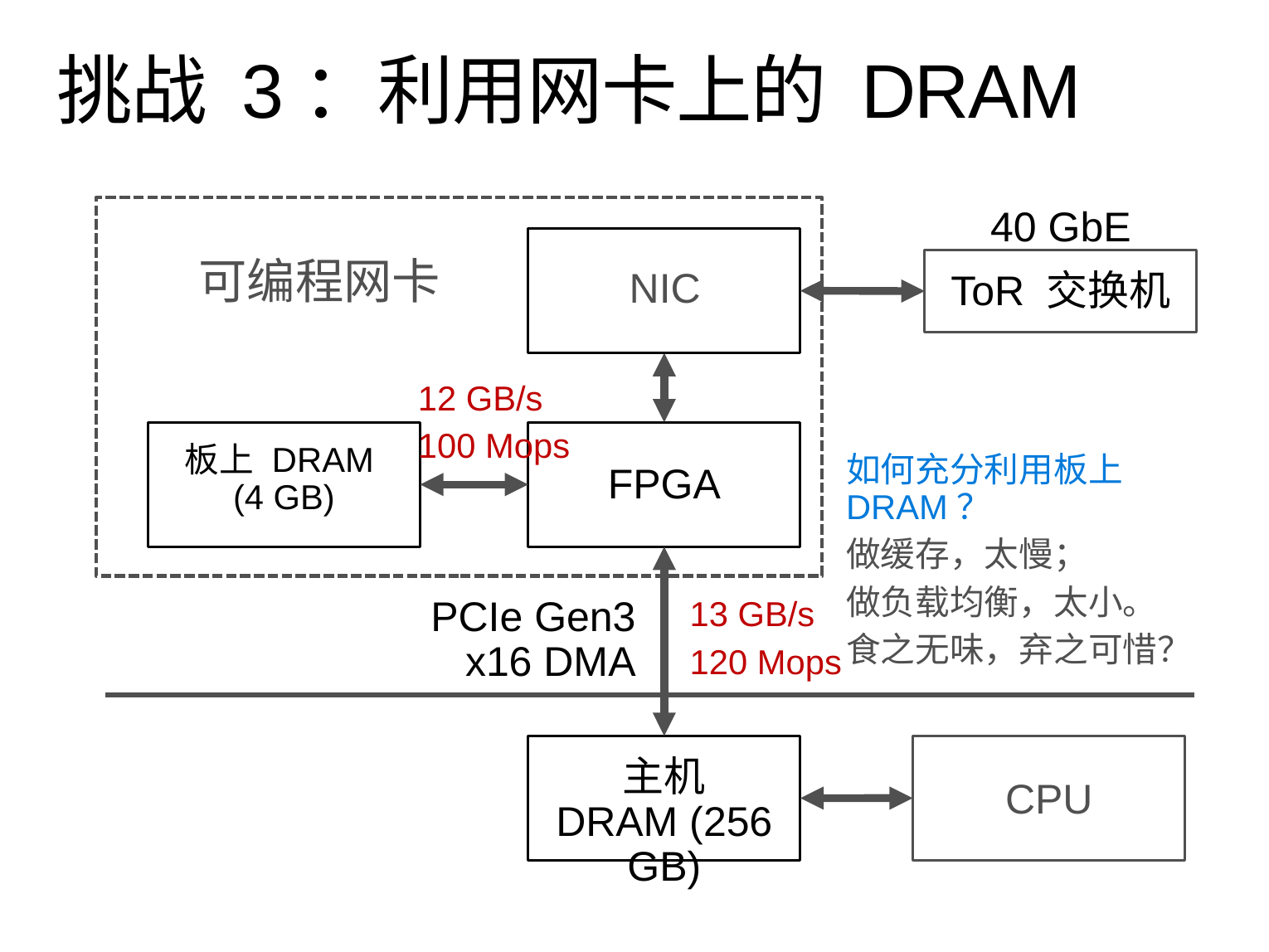

# 挑战 3：利用网卡上的 DRAM
40 GbE

 可编程网卡
NIC
ToR 交换机
12 GB/s
100 Mops
板上 DRAM
(4 GB)

如何充分利用板上 DRAM？
做缓存，太慢；
做负载均衡，太小。
食之无味，弃之可惜？
FPGA
PCIe Gen3
x16 DMA
13 GB/s
120 Mops
主机 DRAM (256 GB)

CPU